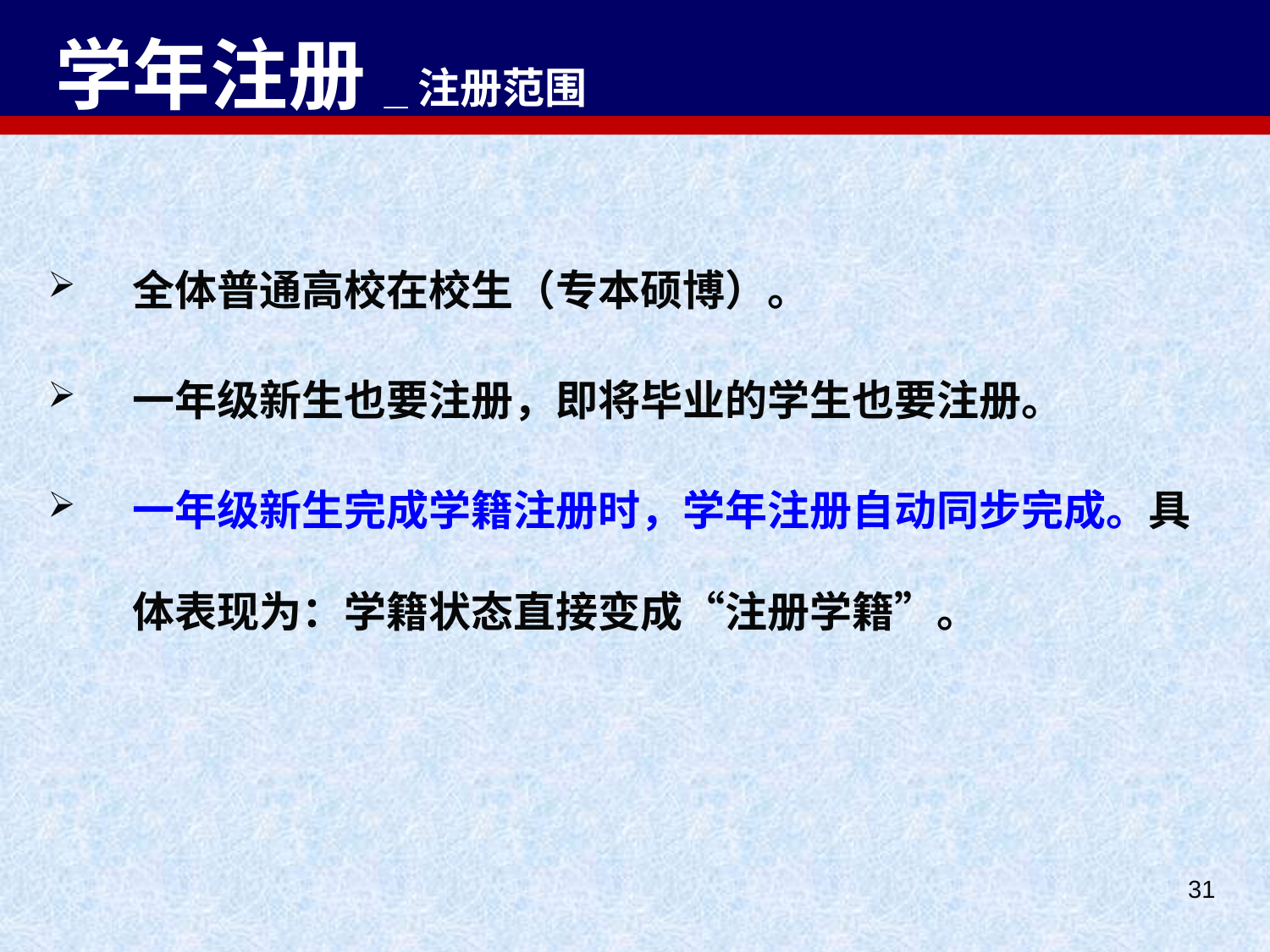

# 学年注册_注册范围
全体普通高校在校生（专本硕博）。
一年级新生也要注册，即将毕业的学生也要注册。
一年级新生完成学籍注册时，学年注册自动同步完成。具体表现为：学籍状态直接变成“注册学籍”。
31